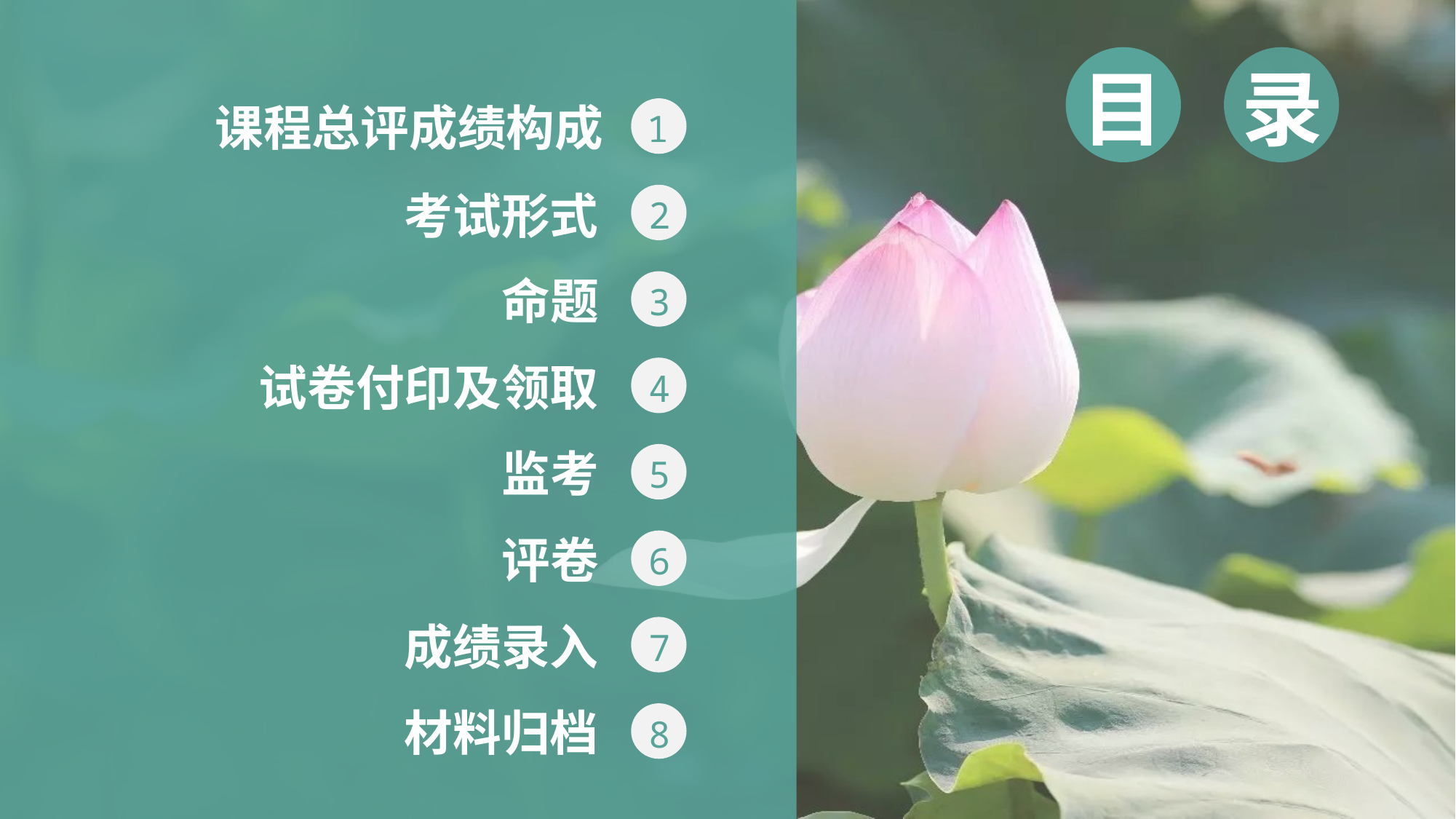

目
录
课程总评成绩构成

1
考试形式

2
命题

3
试卷付印及领取

4
监考

5
评卷

6
成绩录入

7
材料归档

8